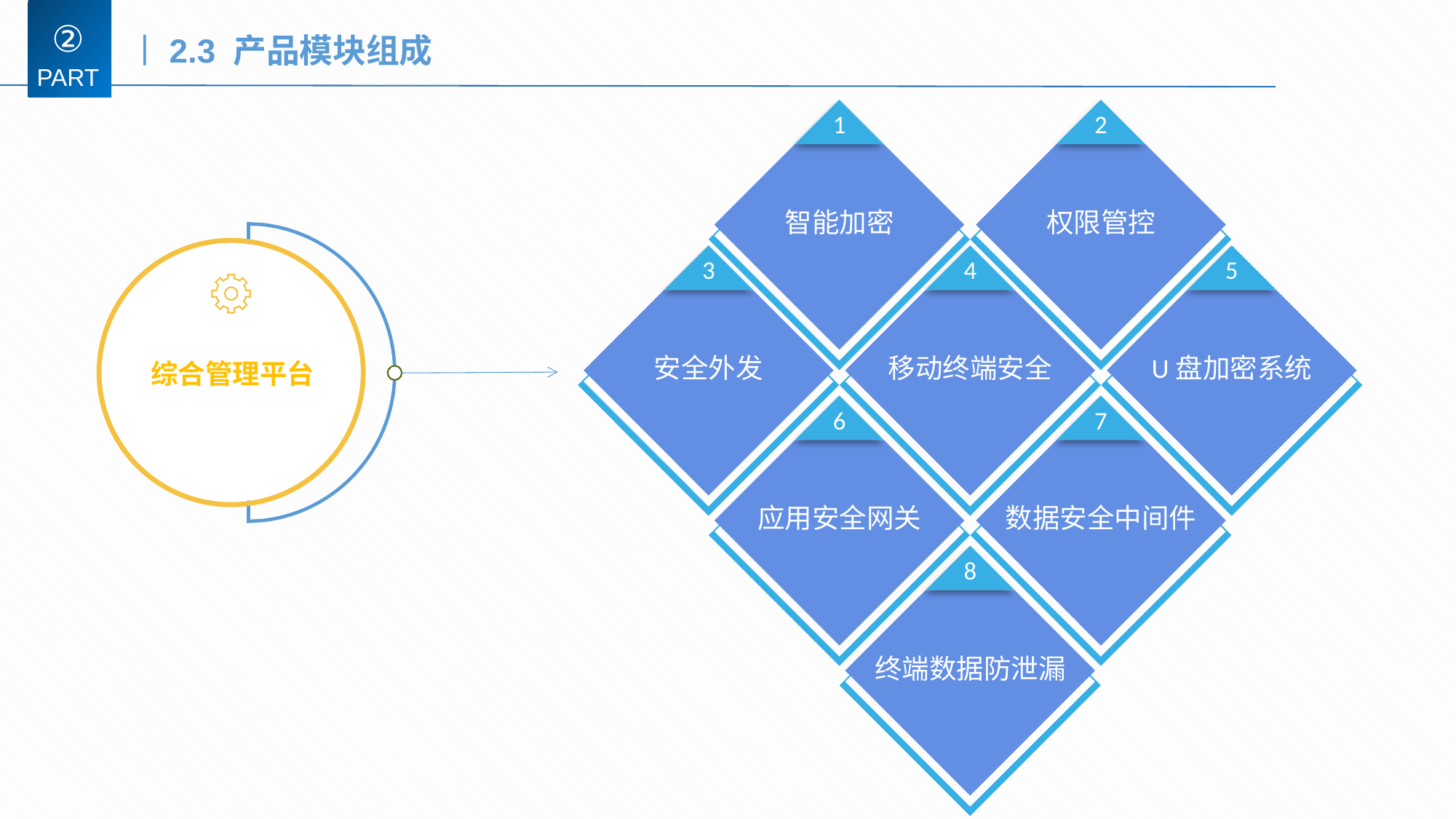

②
丨2.3 产品模块组成
PART
1
智能加密

2
权限管控

3
安全外发

4
移动终端安全

5
U盘加密系统

综合管理平台

6
应用安全网关

7
数据安全中间件

8
终端数据防泄漏